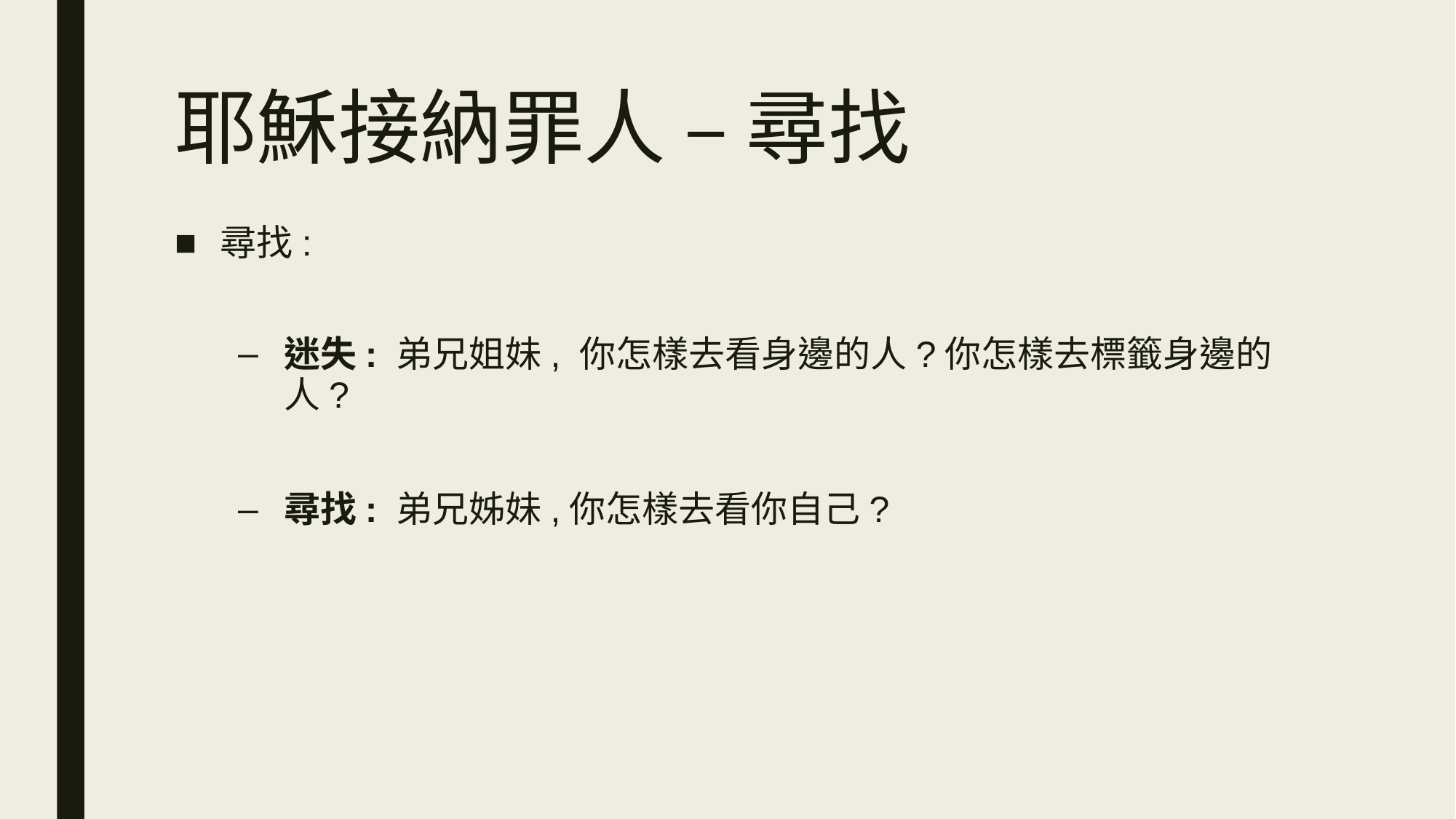

# 耶穌接納罪人 – 尋找
尋找:

迷失: 弟兄姐妹, 你怎樣去看身邊的人?你怎樣去標籤身邊的人?

尋找: 弟兄姊妹,你怎樣去看你自己?